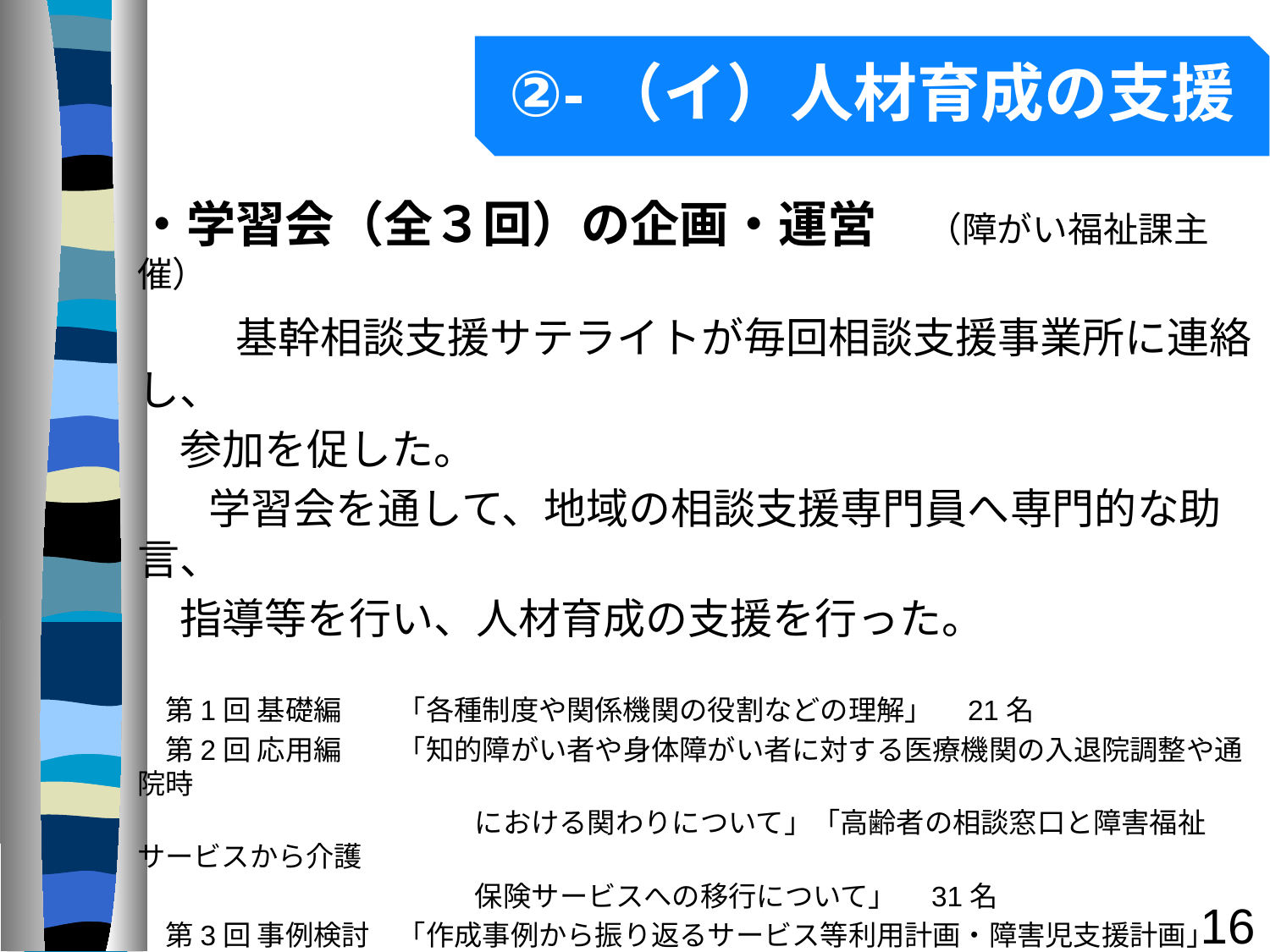

②-（イ）人材育成の支援
・学習会（全３回）の企画・運営　（障がい福祉課主催）
　　基幹相談支援サテライトが毎回相談支援事業所に連絡し、
　参加を促した。
  　学習会を通して、地域の相談支援専門員へ専門的な助言、
　指導等を行い、人材育成の支援を行った。

　第1回 基礎編　　「各種制度や関係機関の役割などの理解」　21名
　第2回 応用編　　「知的障がい者や身体障がい者に対する医療機関の入退院調整や通院時
　　　　　　　　　　　　における関わりについて」「高齢者の相談窓口と障害福祉サービスから介護
　　　　　　　　　　　　保険サービスへの移行について」　31名
　第3回 事例検討　「作成事例から振り返るサービス等利用計画・障害児支援計画」　29名

　※サテライトは話し合いを円滑に進行する役割を担った。

16